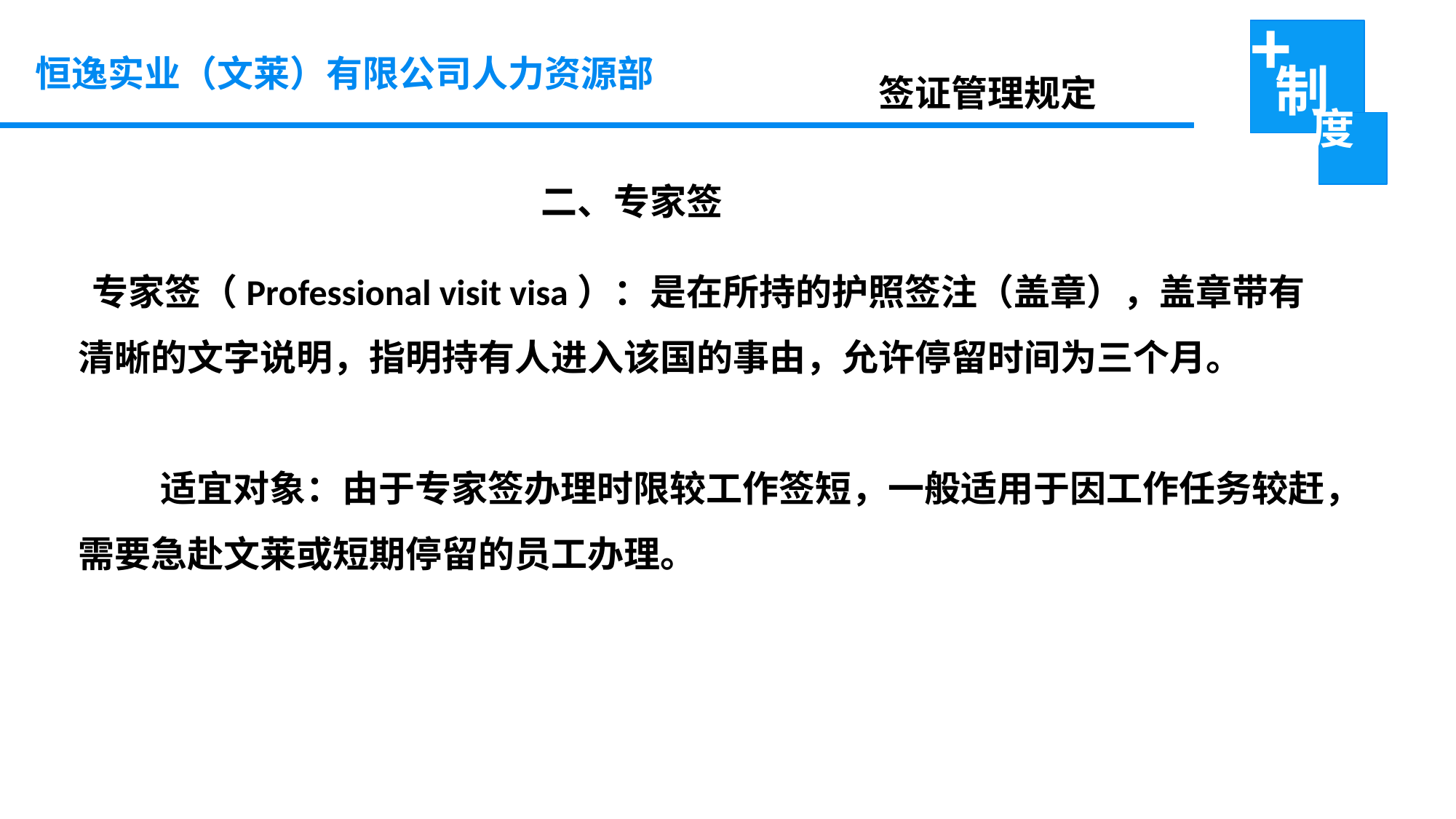

恒逸实业（文莱）有限公司人力资源部
签证管理规定
 二、专家签
 专家签（Professional visit visa）：是在所持的护照签注（盖章），盖章带有清晰的文字说明，指明持有人进入该国的事由，允许停留时间为三个月。

         适宜对象：由于专家签办理时限较工作签短，一般适用于因工作任务较赶，需要急赴文莱或短期停留的员工办理。